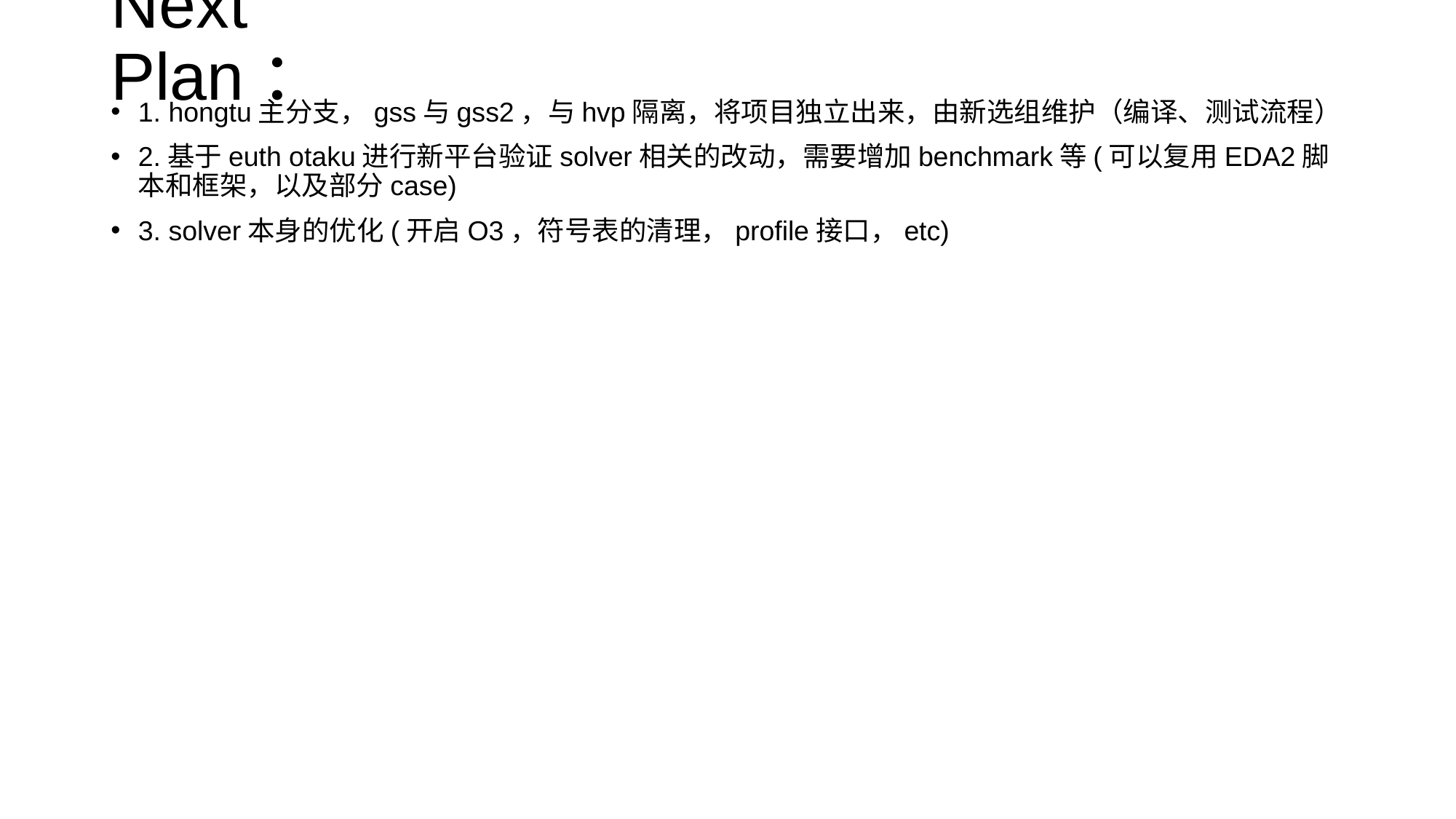

# Next Plan：
1. hongtu主分支，gss与gss2，与hvp隔离，将项目独立出来，由新选组维护（编译、测试流程）
2.基于euth otaku进行新平台验证solver相关的改动，需要增加benchmark等(可以复用EDA2脚本和框架，以及部分case)
3. solver本身的优化(开启O3，符号表的清理，profile接口，etc)